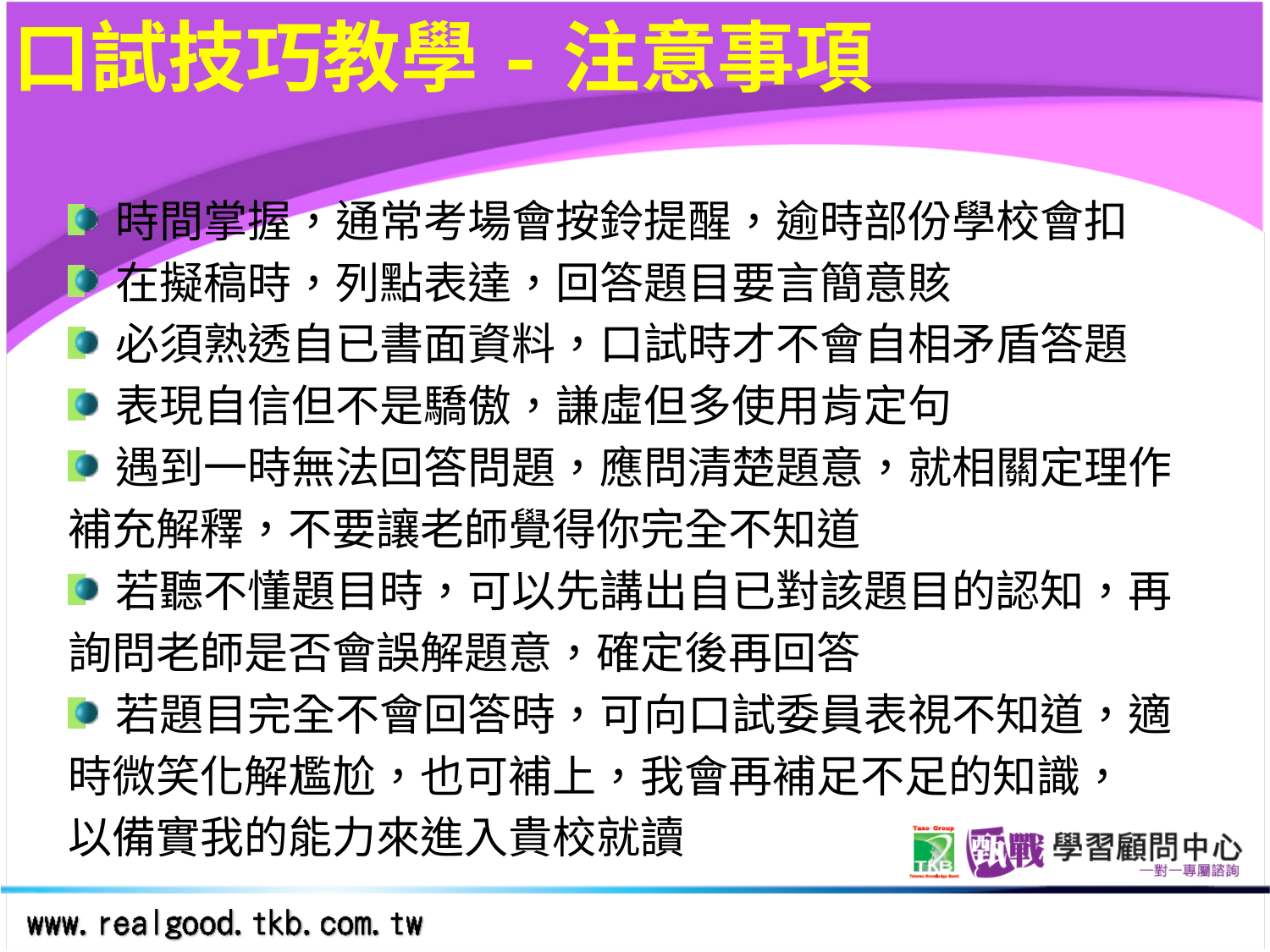

# 口試技巧教學-注意事項
時間掌握，通常考場會按鈴提醒，逾時部份學校會扣
在擬稿時，列點表達，回答題目要言簡意賅
必須熟透自已書面資料，口試時才不會自相矛盾答題
表現自信但不是驕傲，謙虛但多使用肯定句
遇到一時無法回答問題，應問清楚題意，就相關定理作
補充解釋，不要讓老師覺得你完全不知道
若聽不懂題目時，可以先講出自已對該題目的認知，再
詢問老師是否會誤解題意，確定後再回答
若題目完全不會回答時，可向口試委員表視不知道，適
時微笑化解尷尬，也可補上，我會再補足不足的知識，
以備實我的能力來進入貴校就讀